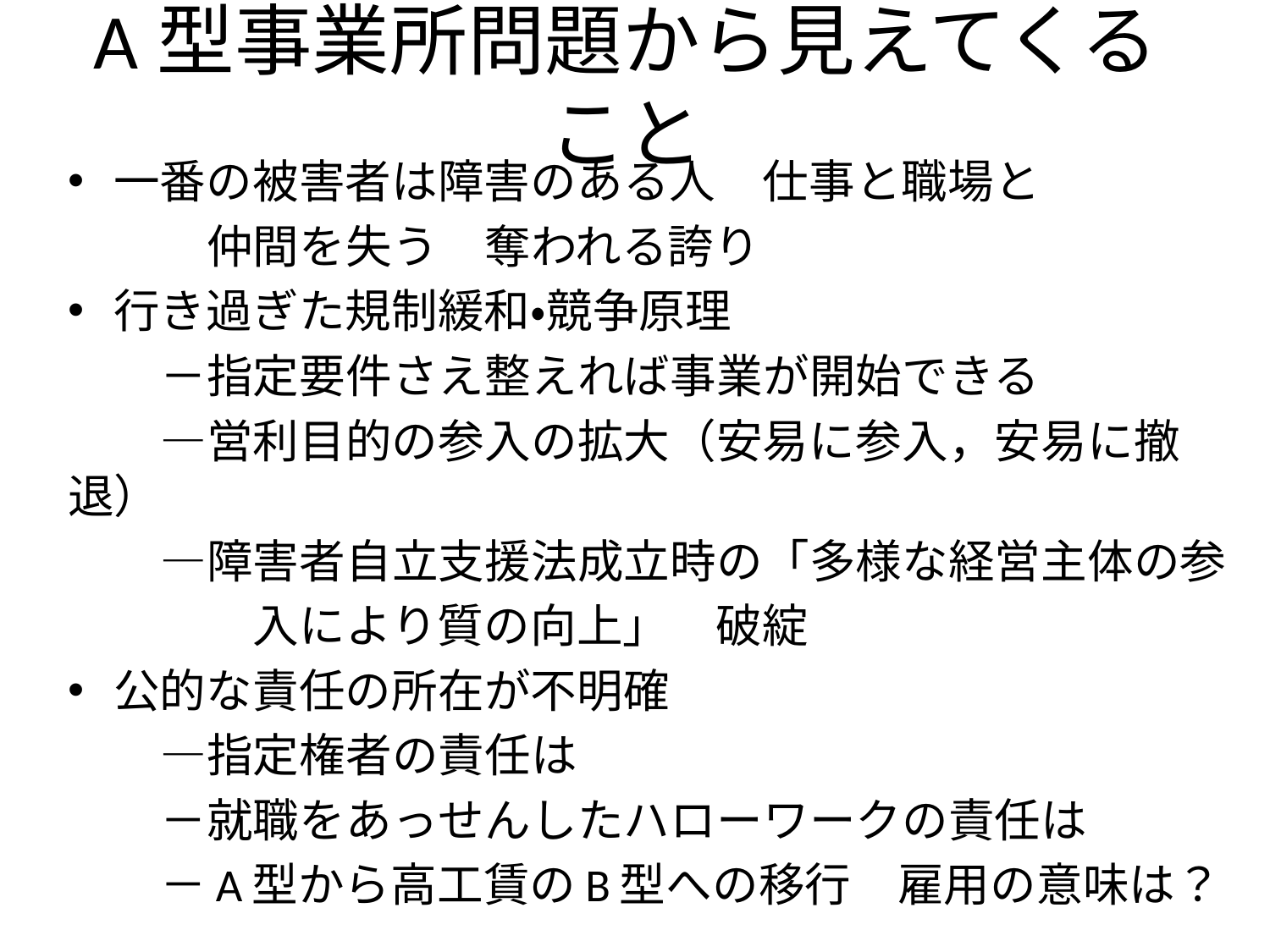

# A型事業所問題から見えてくること
一番の被害者は障害のある人　仕事と職場と
　　　仲間を失う　奪われる誇り
行き過ぎた規制緩和・競争原理
　　－指定要件さえ整えれば事業が開始できる
　　―営利目的の参入の拡大（安易に参入，安易に撤退）
　　―障害者自立支援法成立時の「多様な経営主体の参
　　　　入により質の向上」　破綻
公的な責任の所在が不明確
　　―指定権者の責任は
　　－就職をあっせんしたハローワークの責任は
　　－A型から高工賃のB型への移行　雇用の意味は？